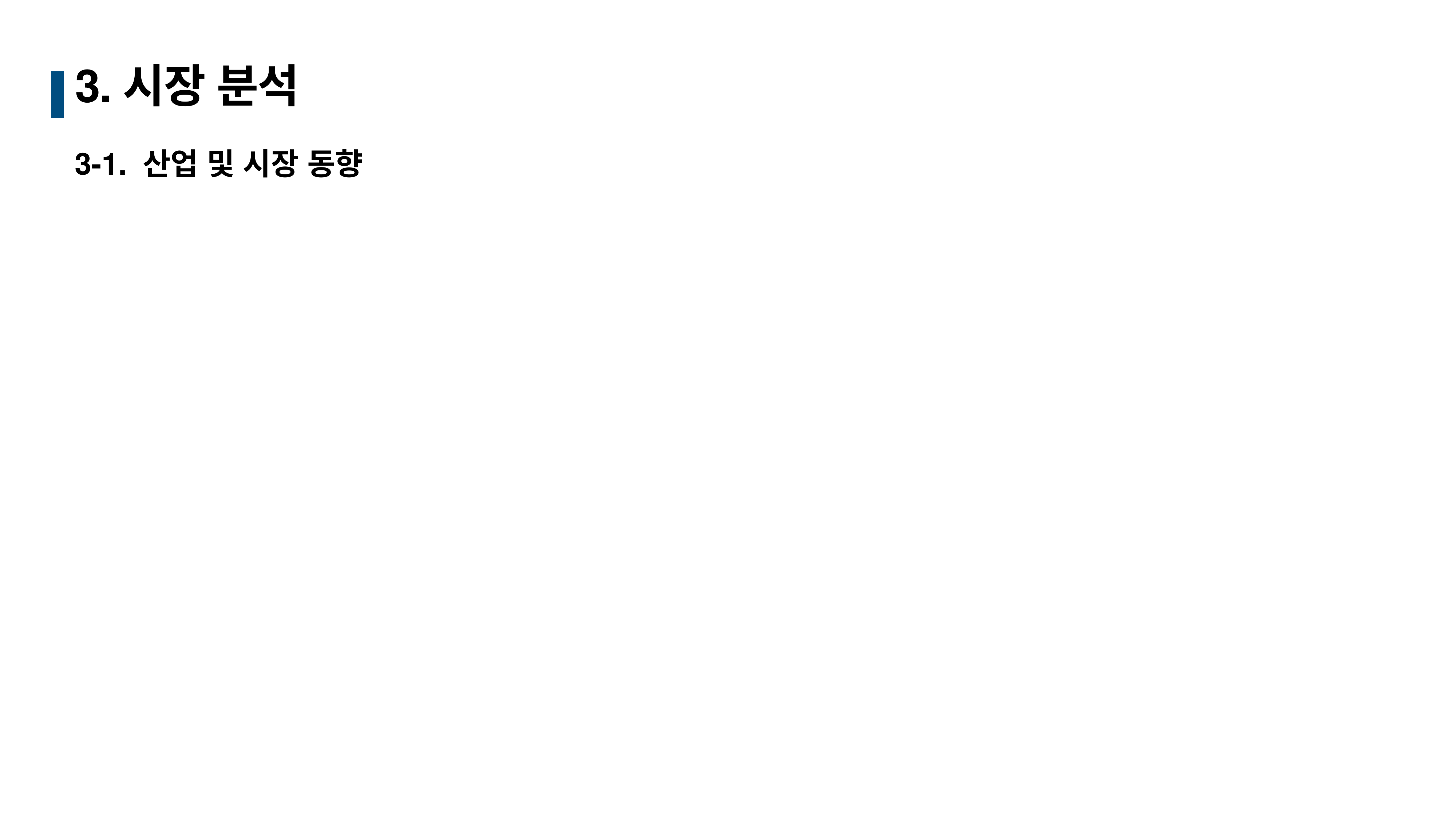

# 3.시장 분석
3-1. 산업 및 시장 동향